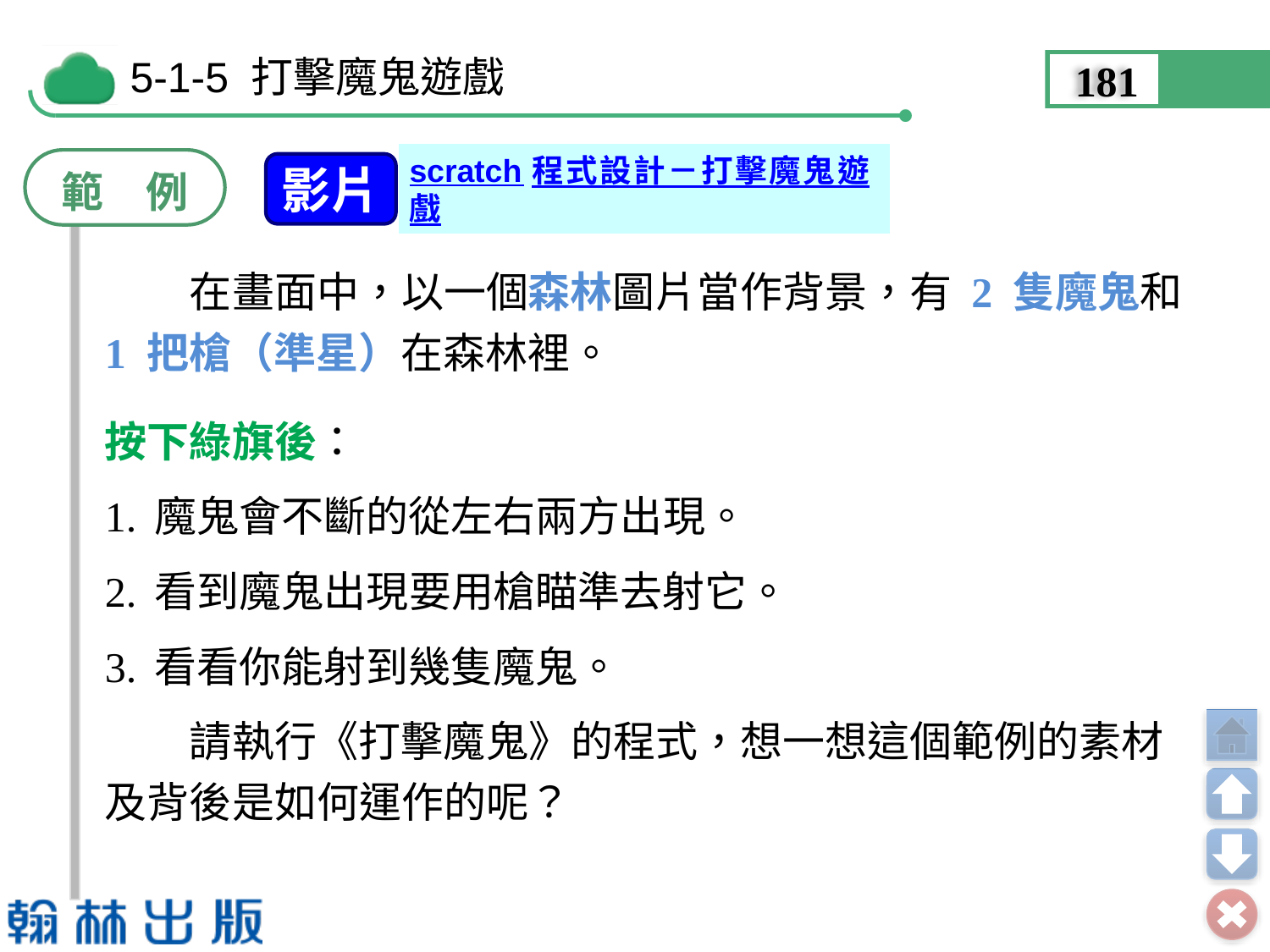

181
範　例

影片
scratch程式設計－打擊魔鬼遊戲

　　在畫面中，以一個森林圖片當作背景，有 2 隻魔鬼和 1 把槍（準星）在森林裡。
按下綠旗後：
1.	魔鬼會不斷的從左右兩方出現。
2.	看到魔鬼出現要用槍瞄準去射它。
3.	看看你能射到幾隻魔鬼。
　　請執行《打擊魔鬼》的程式，想一想這個範例的素材及背後是如何運作的呢？